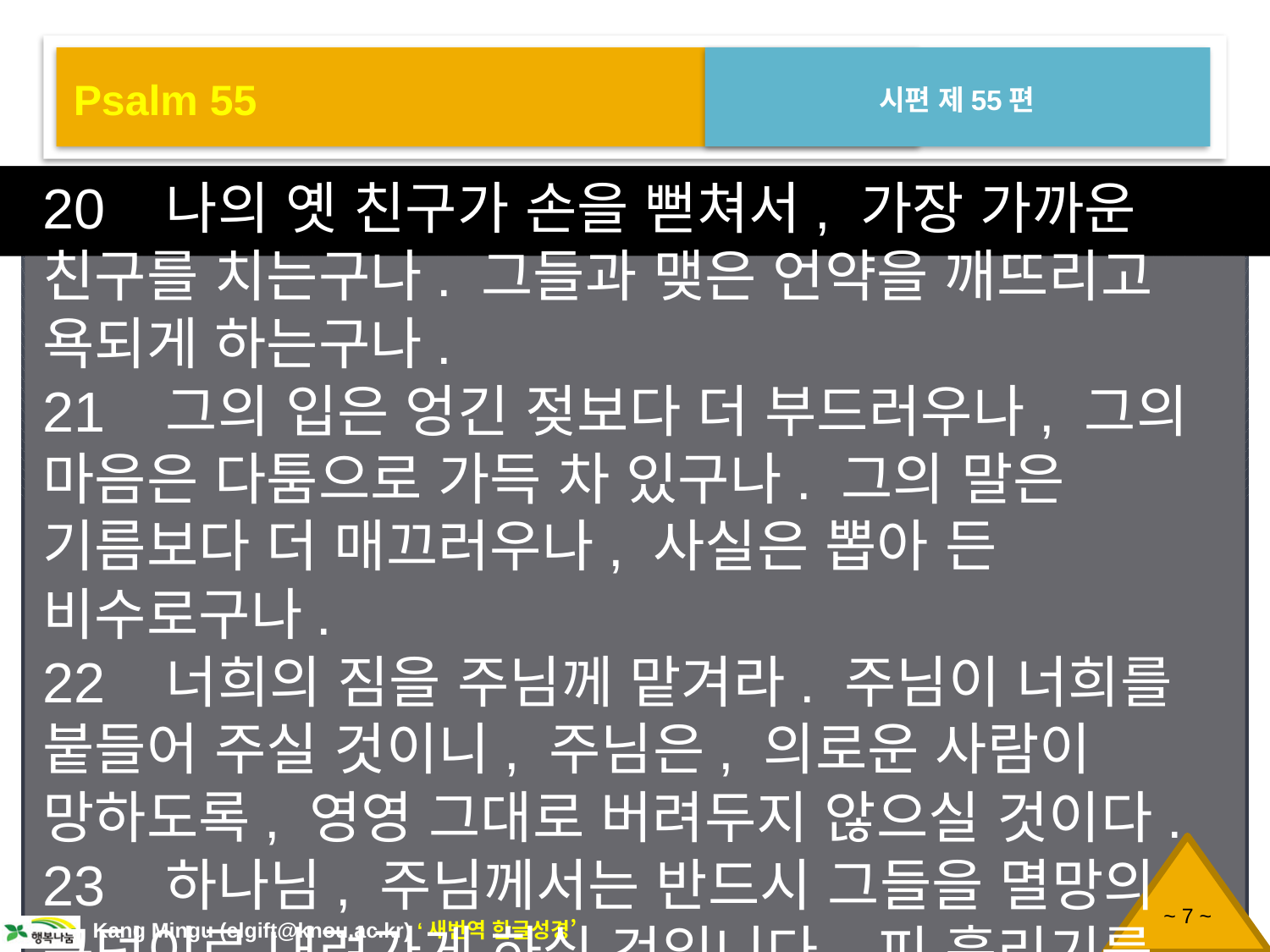

Psalm 55
시편 제55편
20   나의 옛 친구가 손을 뻗쳐서, 가장 가까운 친구를 치는구나. 그들과 맺은 언약을 깨뜨리고 욕되게 하는구나.
21   그의 입은 엉긴 젖보다 더 부드러우나, 그의 마음은 다툼으로 가득 차 있구나. 그의 말은 기름보다 더 매끄러우나, 사실은 뽑아 든 비수로구나.
22   너희의 짐을 주님께 맡겨라. 주님이 너희를 붙들어 주실 것이니, 주님은, 의로운 사람이 망하도록, 영영 그대로 버려두지 않으실 것이다.
23   하나님, 주님께서는 반드시 그들을 멸망의 구덩이로 내려가게 하실 것입니다. 피 흘리기를